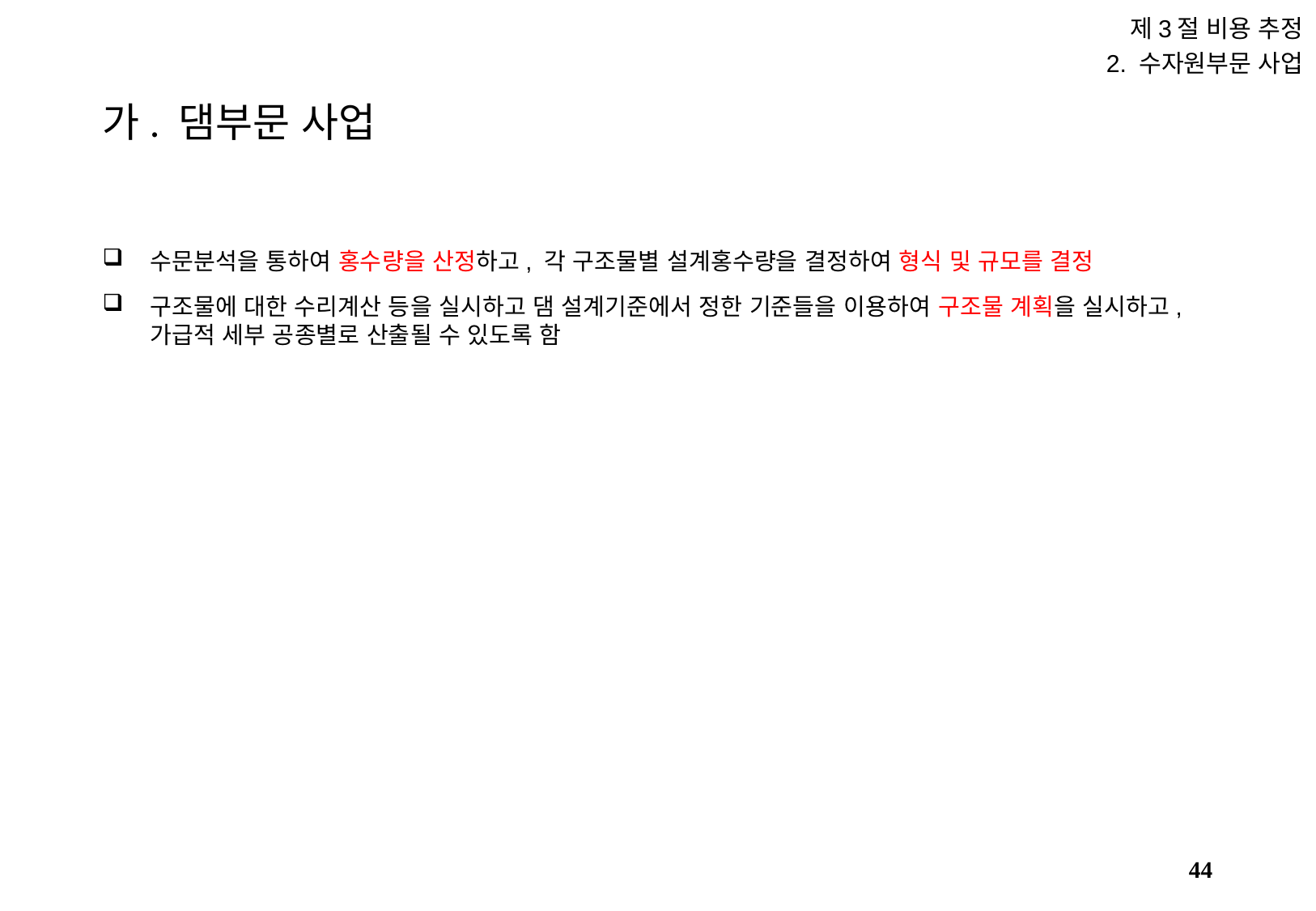

제3절 비용 추정
2. 수자원부문 사업
# 가. 댐부문 사업
수문분석을 통하여 홍수량을 산정하고, 각 구조물별 설계홍수량을 결정하여 형식 및 규모를 결정
구조물에 대한 수리계산 등을 실시하고 댐 설계기준에서 정한 기준들을 이용하여 구조물 계획을 실시하고, 가급적 세부 공종별로 산출될 수 있도록 함

44